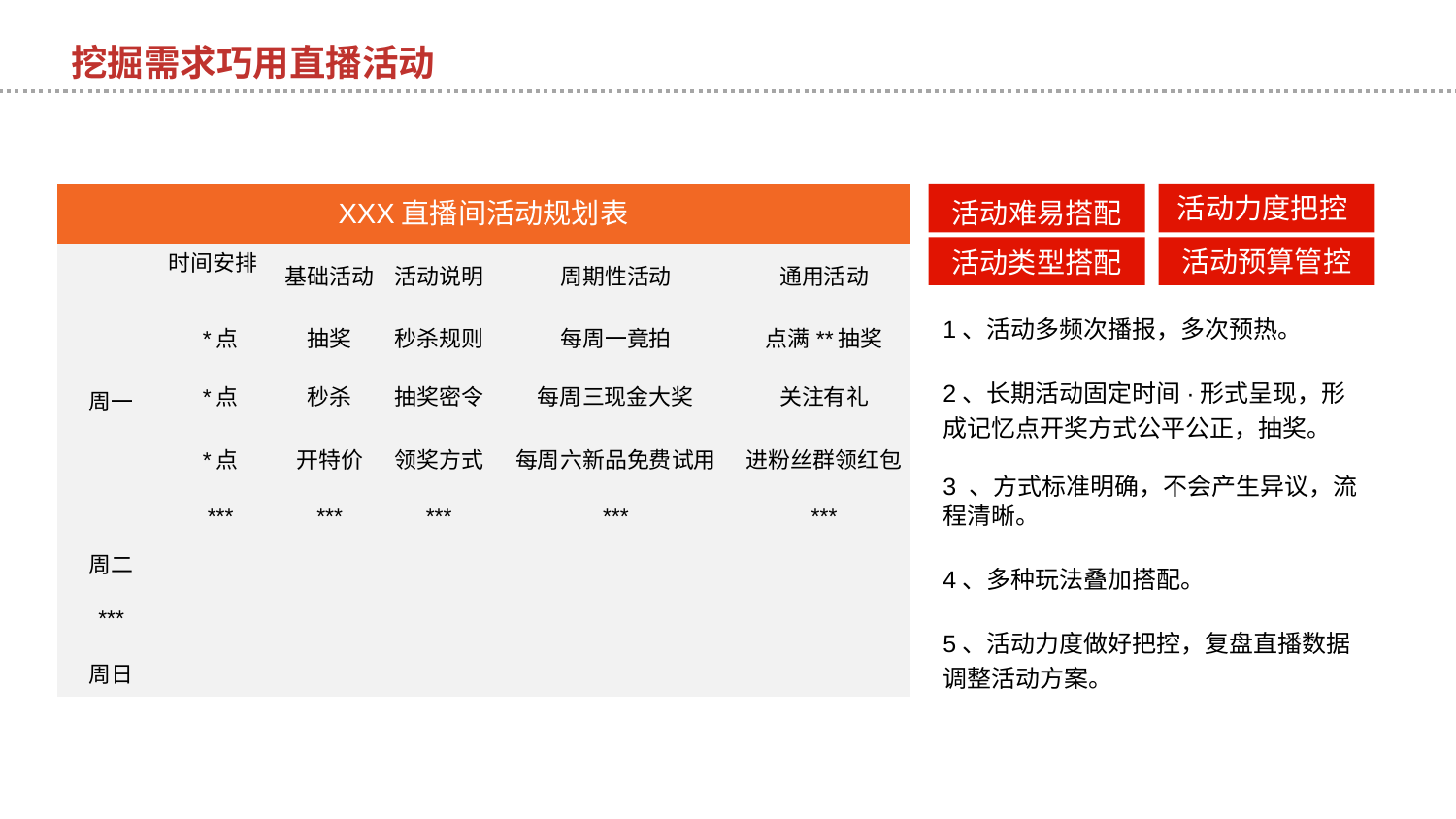

挖掘需求巧用直播活动
活动力度把控
| XXX直播间活动规划表 |  |  |  |  |  |
| --- | --- | --- | --- | --- | --- |
|  | 时间安排 | 基础活动 | 活动说明 | 周期性活动 | 通用活动 |
| 周一 | \*点 | 抽奖 | 秒杀规则 | 每周一竟拍 | 点满\*\*抽奖 |
|  | \*点 | 秒杀 | 抽奖密令 | 每周三现金大奖 | 关注有礼 |
|  | \*点 | 开特价 | 领奖方式 | 每周六新品免费试用 | 进粉丝群领红包 |
|  | \*\*\* | \*\*\* | \*\*\* | \*\*\* | \*\*\* |
| 周二 |  |  |  |  |  |
| \*\*\* |  |  |  |  |  |
| 周日 |  |  |  |  |  |

活动难易搭配

活动预算管控

活动类型搭配

1、活动多频次播报，多次预热。
2、长期活动固定时间·形式呈现，形成记忆点开奖方式公平公正，抽奖。

3 、方式标准明确，不会产生异议，流程清晰。
4、多种玩法叠加搭配。

5、活动力度做好把控，复盘直播数据调整活动方案。